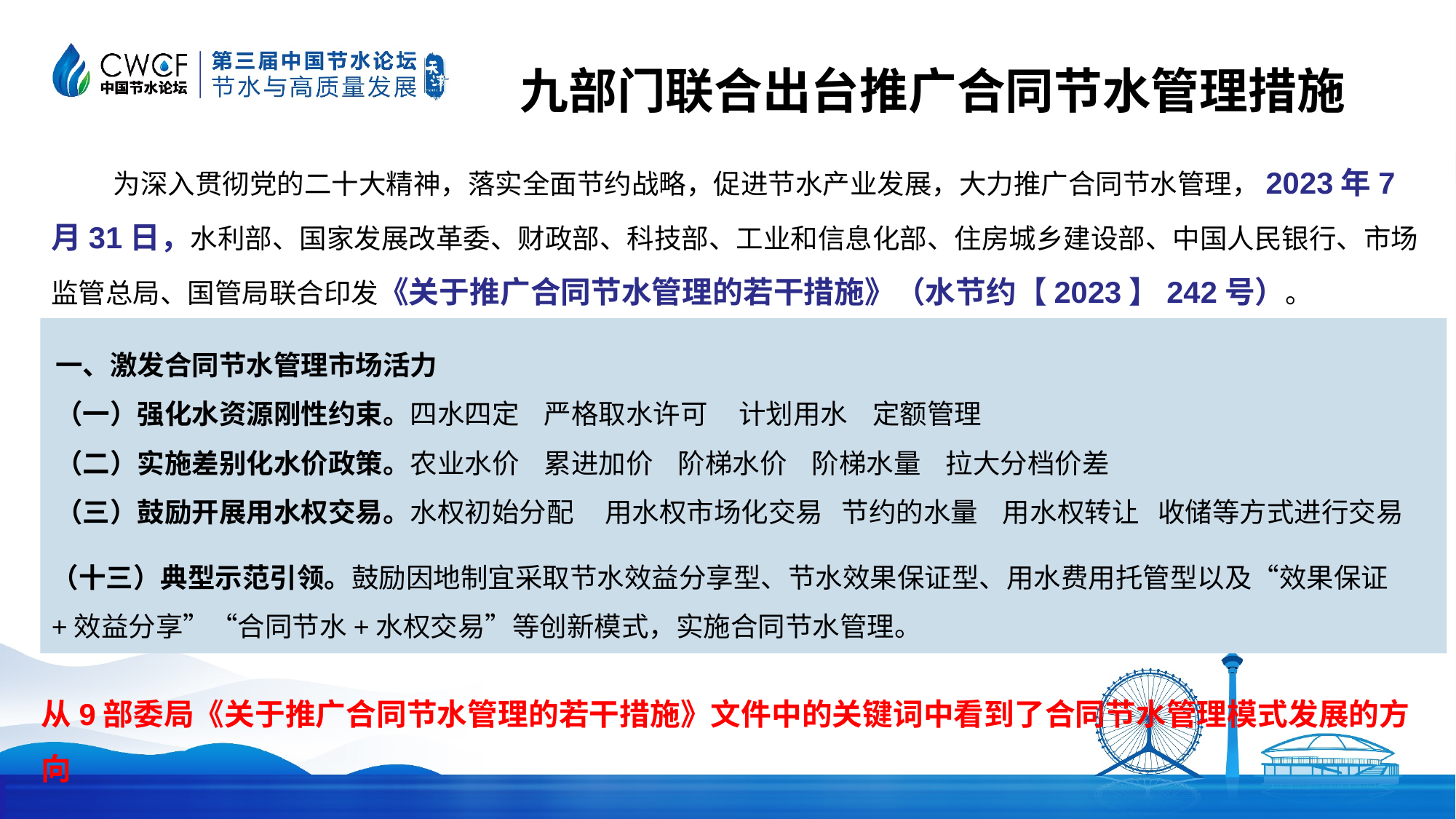

九部门联合出台推广合同节水管理措施
         为深入贯彻党的二十大精神，落实全面节约战略，促进节水产业发展，大力推广合同节水管理，2023年7月31日，水利部、国家发展改革委、财政部、科技部、工业和信息化部、住房城乡建设部、中国人民银行、市场监管总局、国管局联合印发《关于推广合同节水管理的若干措施》（水节约【2023】242号）。

一、激发合同节水管理市场活力
（一）强化水资源刚性约束。四水四定    严格取水许可     计划用水    定额管理
（二）实施差别化水价政策。农业水价    累进加价    阶梯水价    阶梯水量    拉大分档价差
（三）鼓励开展用水权交易。水权初始分配     用水权市场化交易   节约的水量    用水权转让   收储等方式进行交易
（十三）典型示范引领。鼓励因地制宜采取节水效益分享型、节水效果保证型、用水费用托管型以及“效果保证+效益分享”“合同节水+水权交易”等创新模式，实施合同节水管理。
从9部委局《关于推广合同节水管理的若干措施》文件中的关键词中看到了合同节水管理模式发展的方向